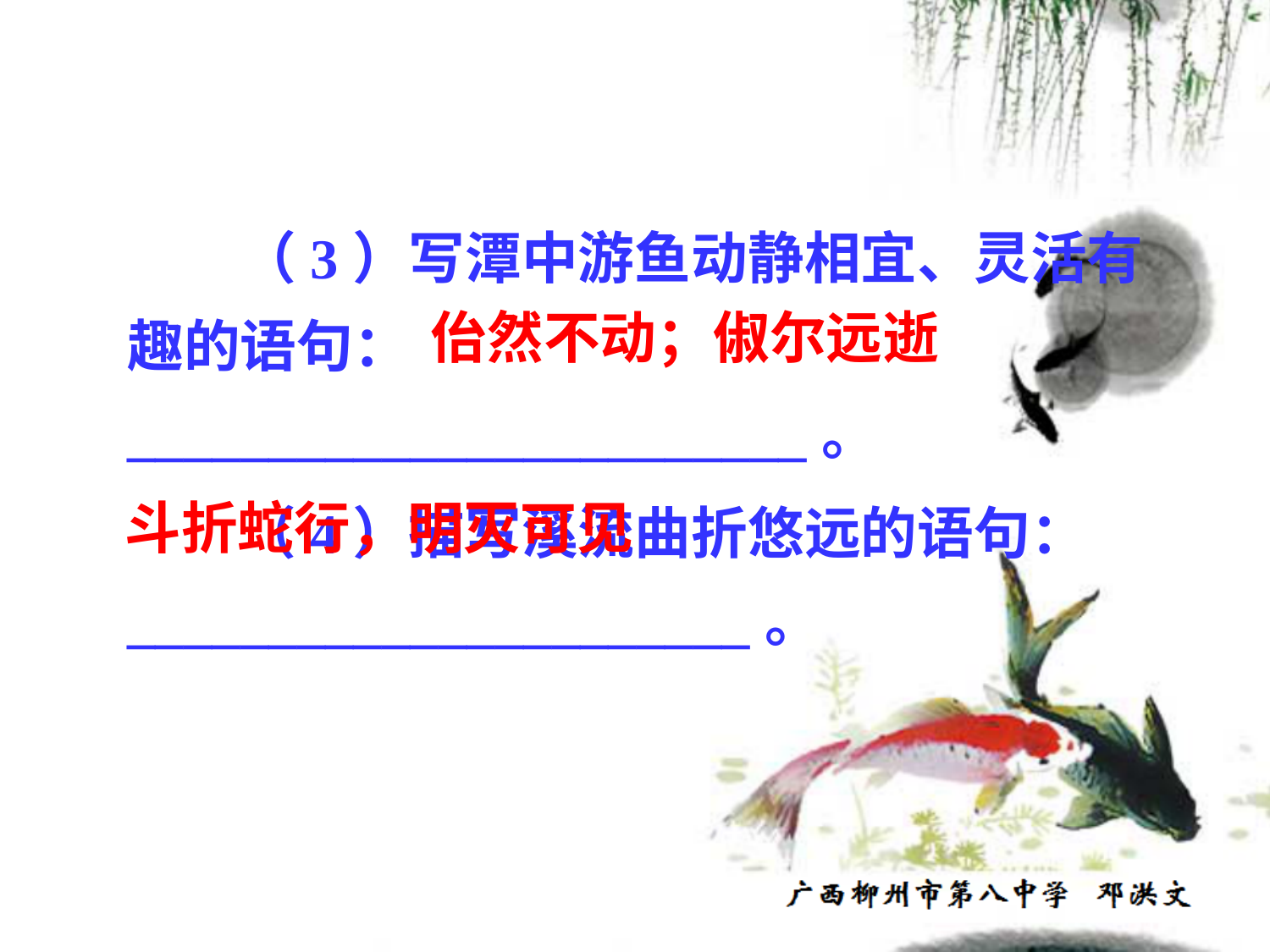

（3）写潭中游鱼动静相宜、灵活有趣的语句：________________________。
　　（4）描写溪流曲折悠远的语句：______________________。
佁然不动；俶尔远逝
斗折蛇行，明灭可见